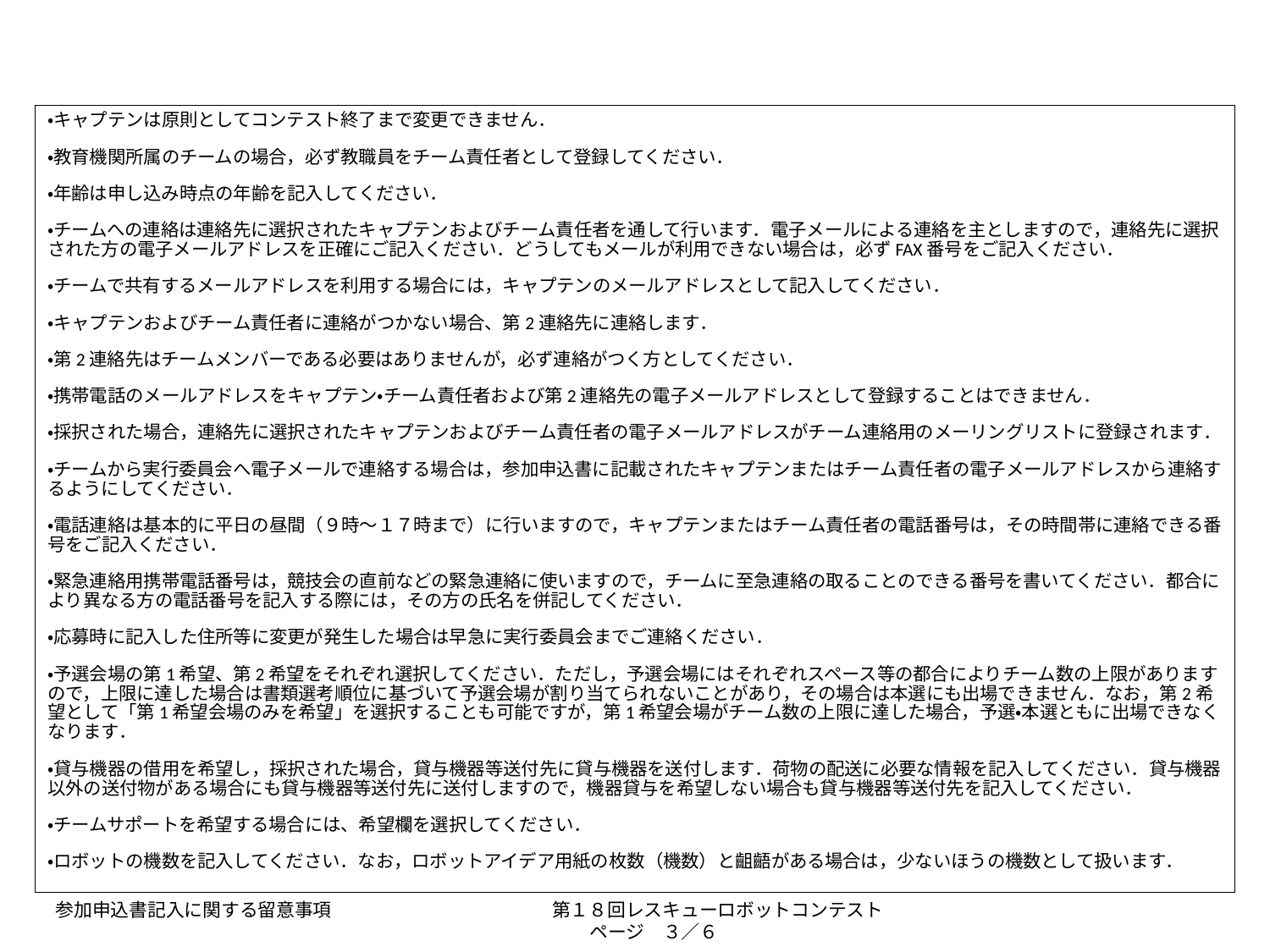

・キャプテンは原則としてコンテスト終了まで変更できません．
・教育機関所属のチームの場合，必ず教職員をチーム責任者として登録してください．
・年齢は申し込み時点の年齢を記入してください．
・チームへの連絡は連絡先に選択されたキャプテンおよびチーム責任者を通して行います．電子メールによる連絡を主としますので，連絡先に選択された方の電子メールアドレスを正確にご記入ください．どうしてもメールが利用できない場合は，必ずFAX番号をご記入ください．
・チームで共有するメールアドレスを利用する場合には，キャプテンのメールアドレスとして記入してください．
・キャプテンおよびチーム責任者に連絡がつかない場合、第2連絡先に連絡します．
・第2連絡先はチームメンバーである必要はありませんが，必ず連絡がつく方としてください．
・携帯電話のメールアドレスをキャプテン・チーム責任者および第2連絡先の電子メールアドレスとして登録することはできません．
・採択された場合，連絡先に選択されたキャプテンおよびチーム責任者の電子メールアドレスがチーム連絡用のメーリングリストに登録されます．
・チームから実行委員会へ電子メールで連絡する場合は，参加申込書に記載されたキャプテンまたはチーム責任者の電子メールアドレスから連絡するようにしてください．
・電話連絡は基本的に平日の昼間（９時～１７時まで）に行いますので，キャプテンまたはチーム責任者の電話番号は，その時間帯に連絡できる番号をご記入ください．
・緊急連絡用携帯電話番号は，競技会の直前などの緊急連絡に使いますので，チームに至急連絡の取ることのできる番号を書いてください．都合により異なる方の電話番号を記入する際には，その方の氏名を併記してください．
・応募時に記入した住所等に変更が発生した場合は早急に実行委員会までご連絡ください．
・予選会場の第1希望、第2希望をそれぞれ選択してください．ただし，予選会場にはそれぞれスペース等の都合によりチーム数の上限がありますので，上限に達した場合は書類選考順位に基づいて予選会場が割り当てられないことがあり，その場合は本選にも出場できません．なお，第2希望として「第1希望会場のみを希望」を選択することも可能ですが，第1希望会場がチーム数の上限に達した場合，予選・本選ともに出場できなくなります．
・貸与機器の借用を希望し，採択された場合，貸与機器等送付先に貸与機器を送付します．荷物の配送に必要な情報を記入してください．貸与機器以外の送付物がある場合にも貸与機器等送付先に送付しますので，機器貸与を希望しない場合も貸与機器等送付先を記入してください．
・チームサポートを希望する場合には、希望欄を選択してください．
・ロボットの機数を記入してください．なお，ロボットアイデア用紙の枚数（機数）と齟齬がある場合は，少ないほうの機数として扱います．
参加申込書記入に関する留意事項　　　　　　　　　　　　第１８回レスキューロボットコンテスト　　　　　　　　　　　　　　　　　　　　　ページ　３／６